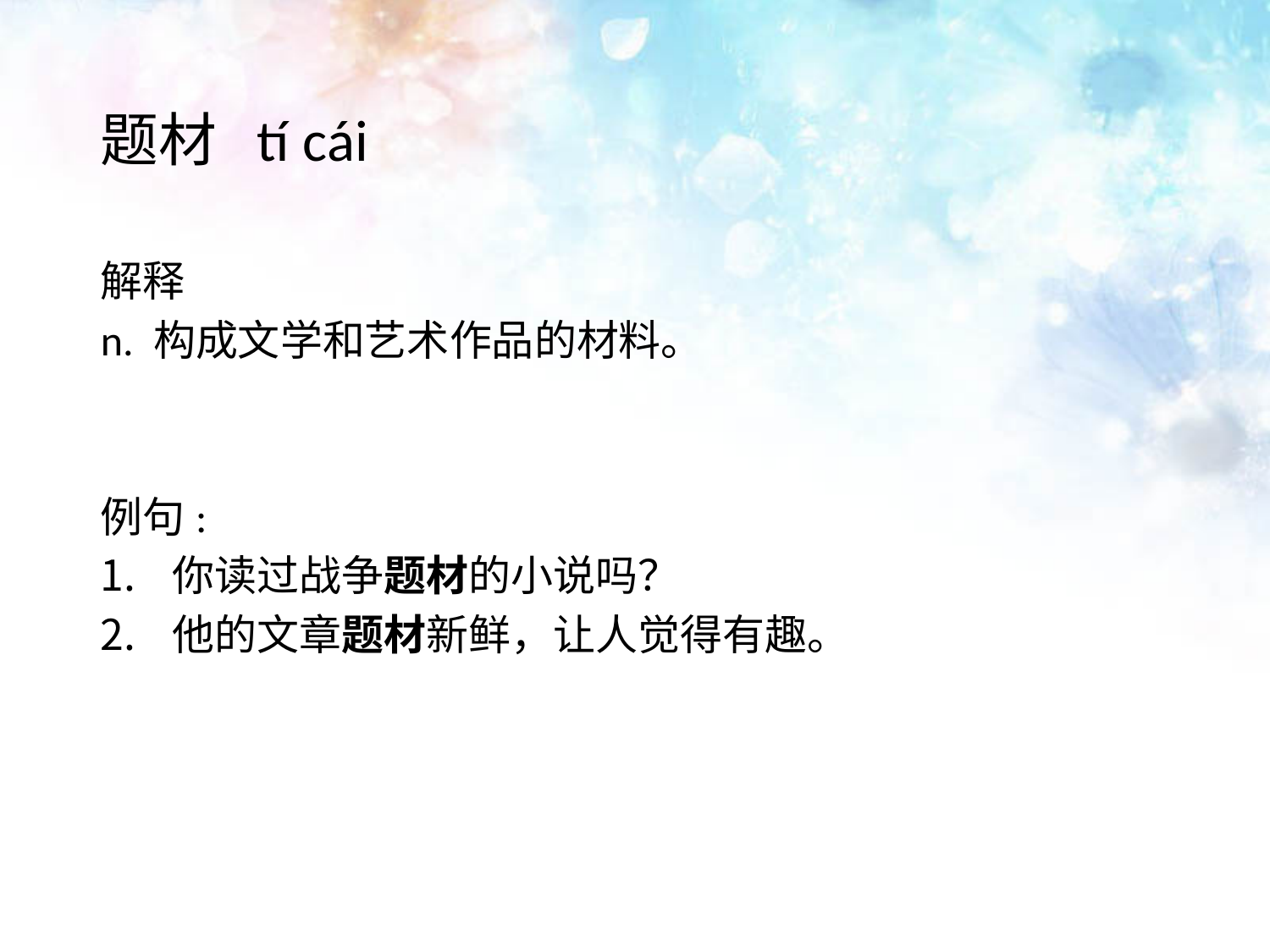

# 题材  tí cái
解释
n. 构成文学和艺术作品的材料。

例句:
你读过战争题材的小说吗？
他的文章题材新鲜，让人觉得有趣。